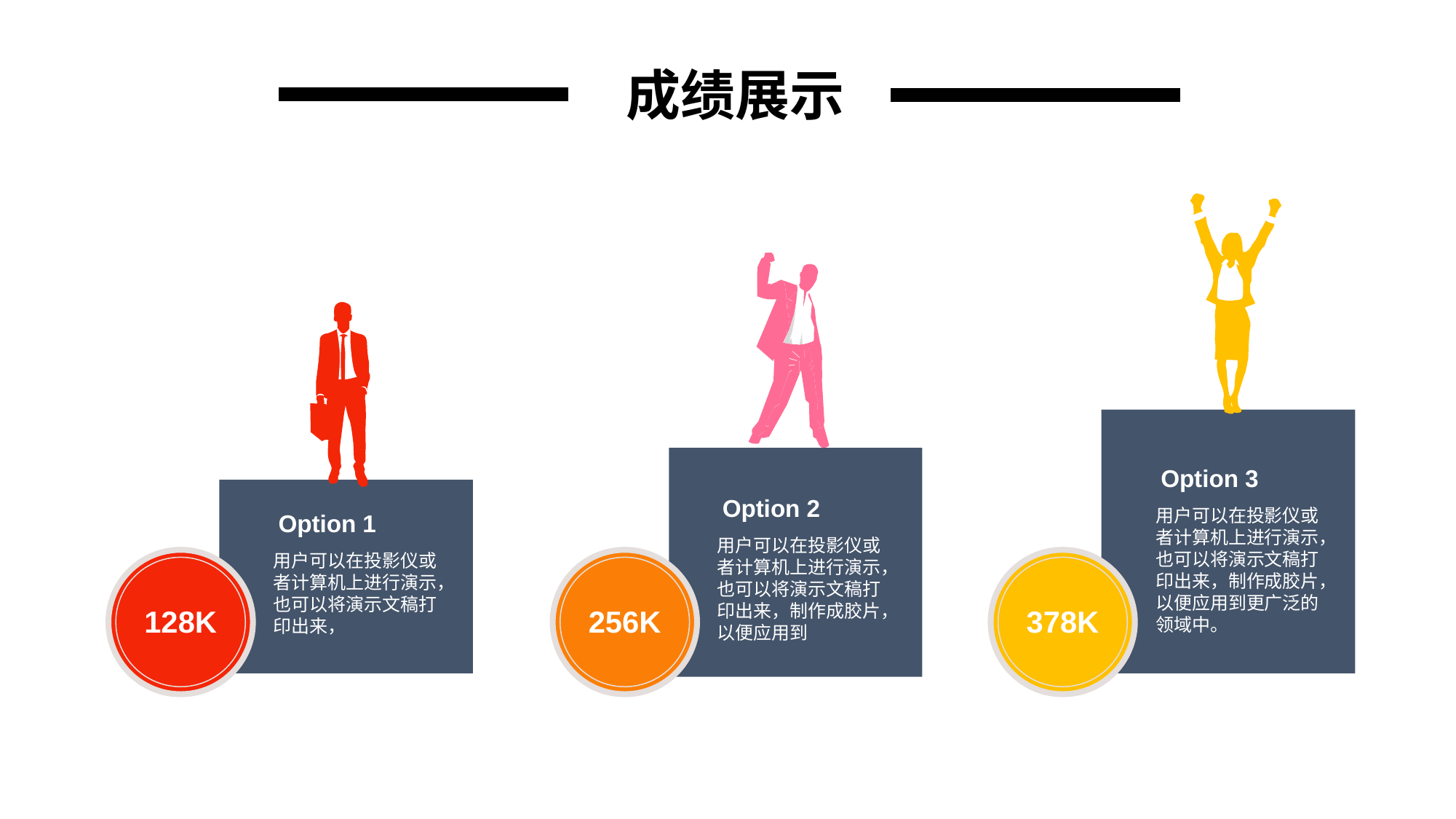

成绩展示

Option 3

Option 2
用户可以在投影仪或者计算机上进行演示，也可以将演示文稿打印出来，制作成胶片，以便应用到更广泛的领域中。
Option 1
用户可以在投影仪或者计算机上进行演示，也可以将演示文稿打印出来，制作成胶片，以便应用到
用户可以在投影仪或者计算机上进行演示，也可以将演示文稿打印出来，

378K

128K

256K